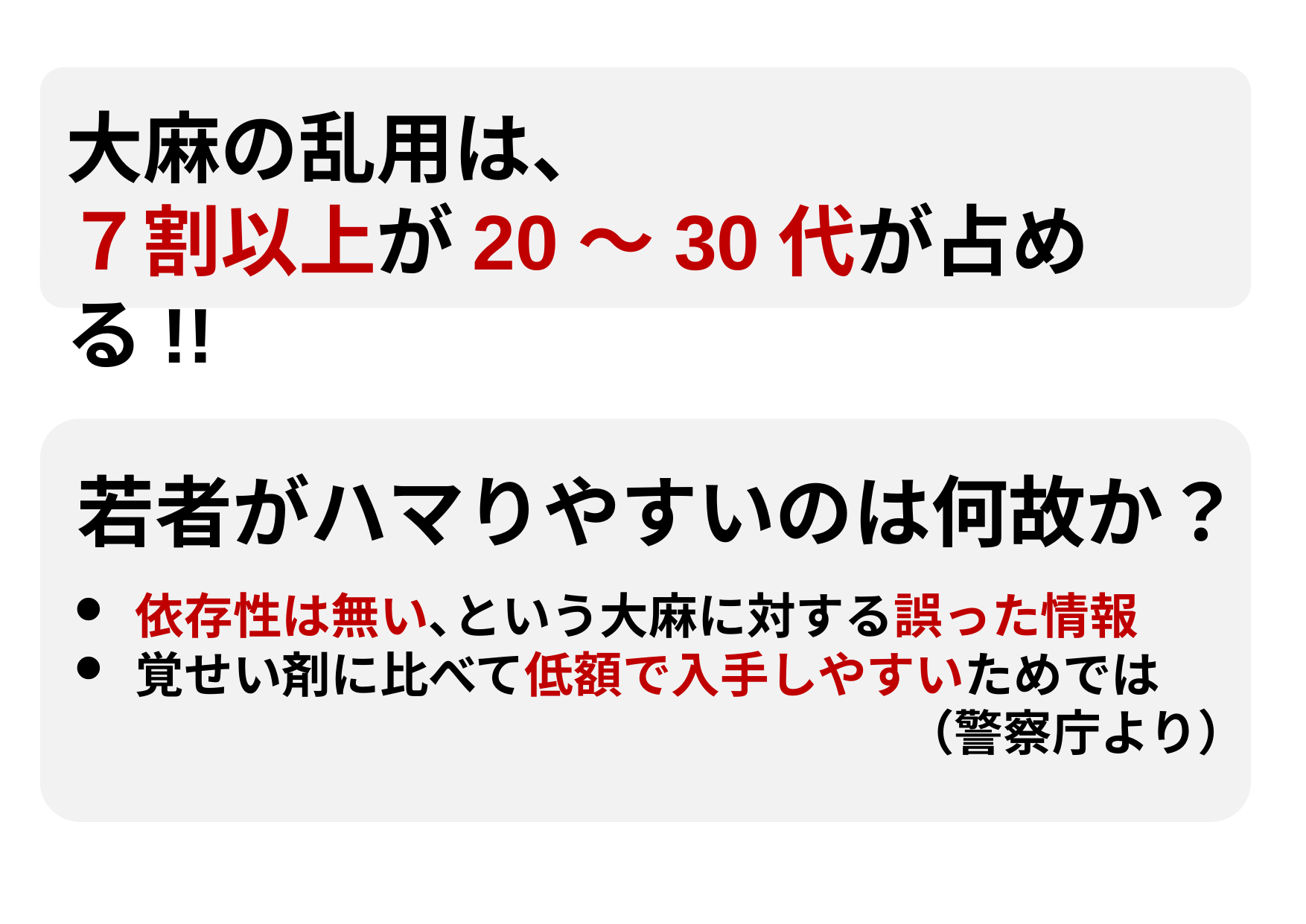

大麻の乱用は、
７割以上が20〜30代が占める!!

若者がハマりやすいのは何故か？
依存性は無い､という大麻に対する誤った情報
覚せい剤に比べて低額で入手しやすいためでは
　　　　　　　　　　　　　　　　　（警察庁より）